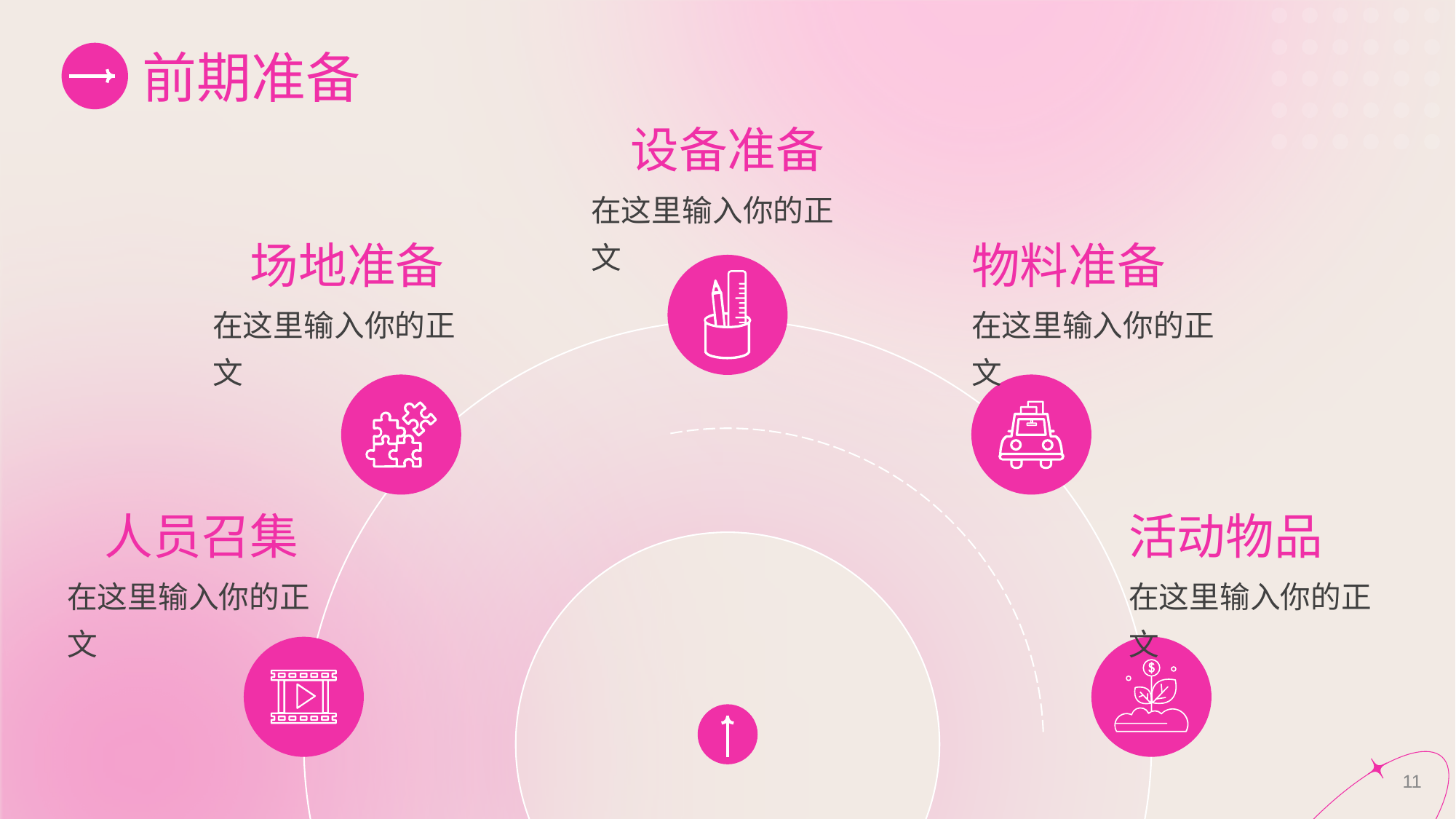

# 前期准备
设备准备
在这里输入你的正文
场地准备
物料准备
在这里输入你的正文

在这里输入你的正文

人员召集
活动物品
在这里输入你的正文
在这里输入你的正文

11